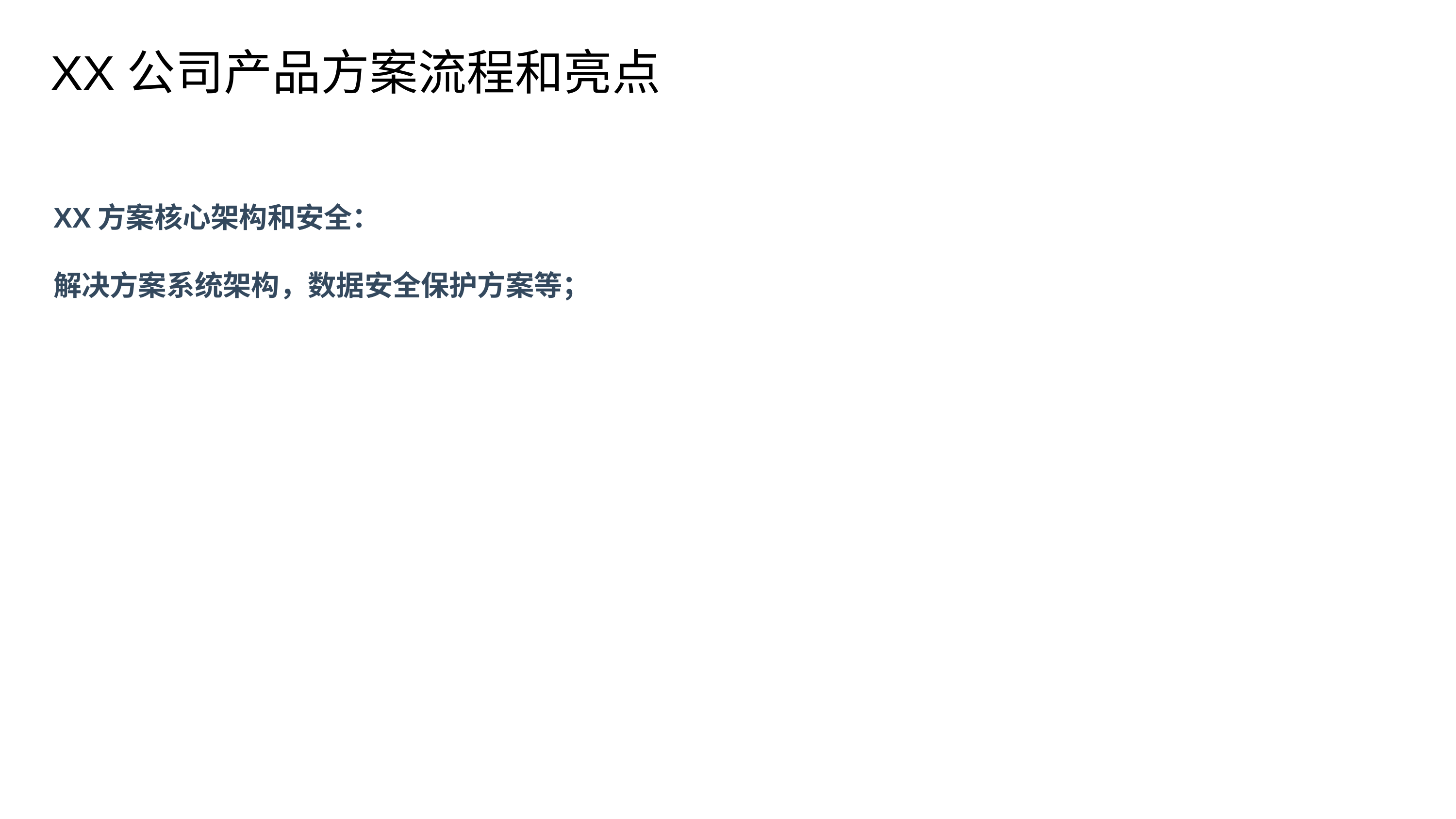

#1
XX公司产品方案流程和亮点
XX方案核心架构和安全：

解决方案系统架构，数据安全保护方案等；